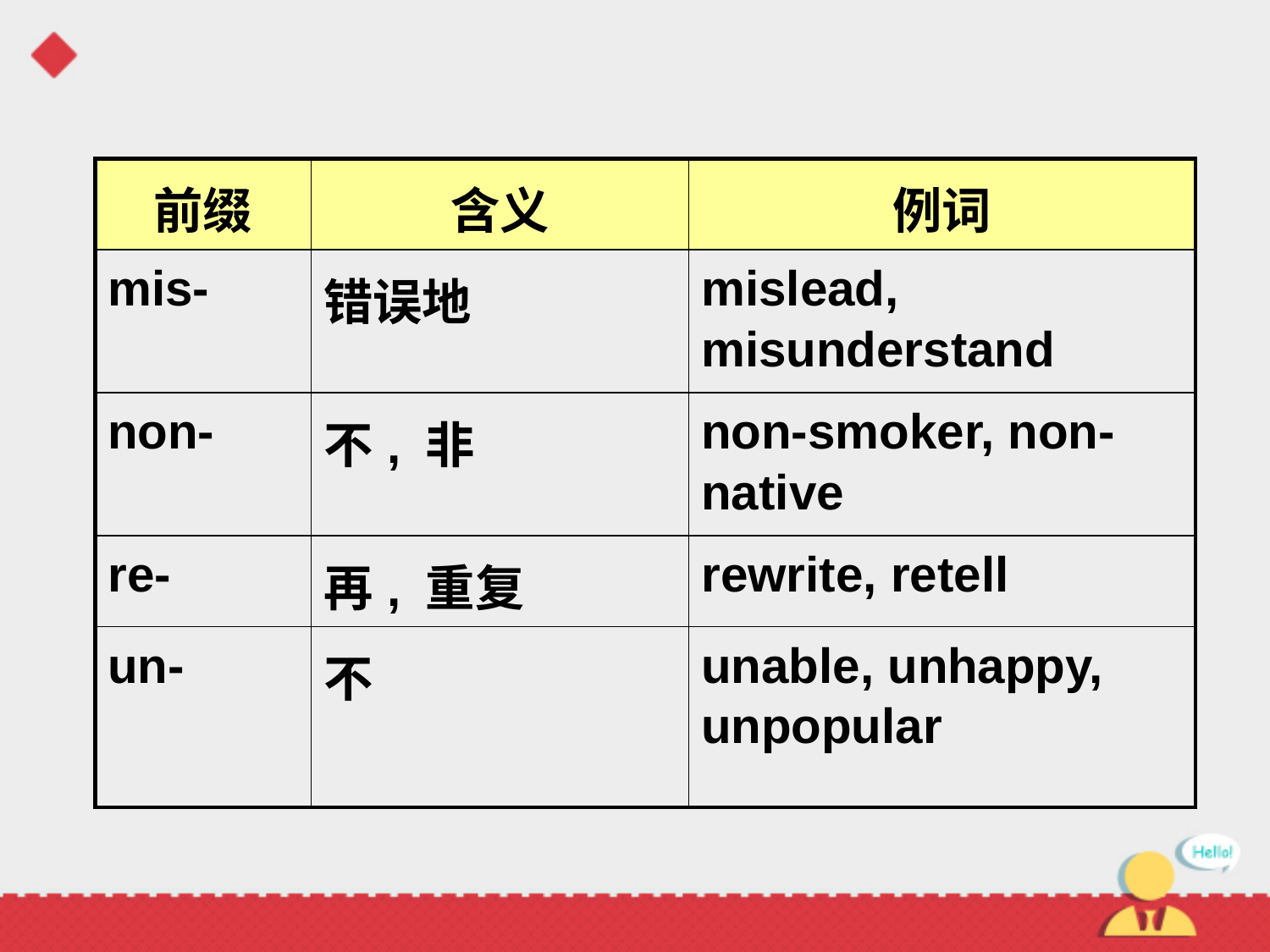

| 前缀 | 含义 | 例词 |
| --- | --- | --- |
| mis- | 错误地 | mislead, misunderstand |
| non- | 不, 非 | non-smoker, non-native |
| re- | 再, 重复 | rewrite, retell |
| un- | 不 | unable, unhappy, unpopular |